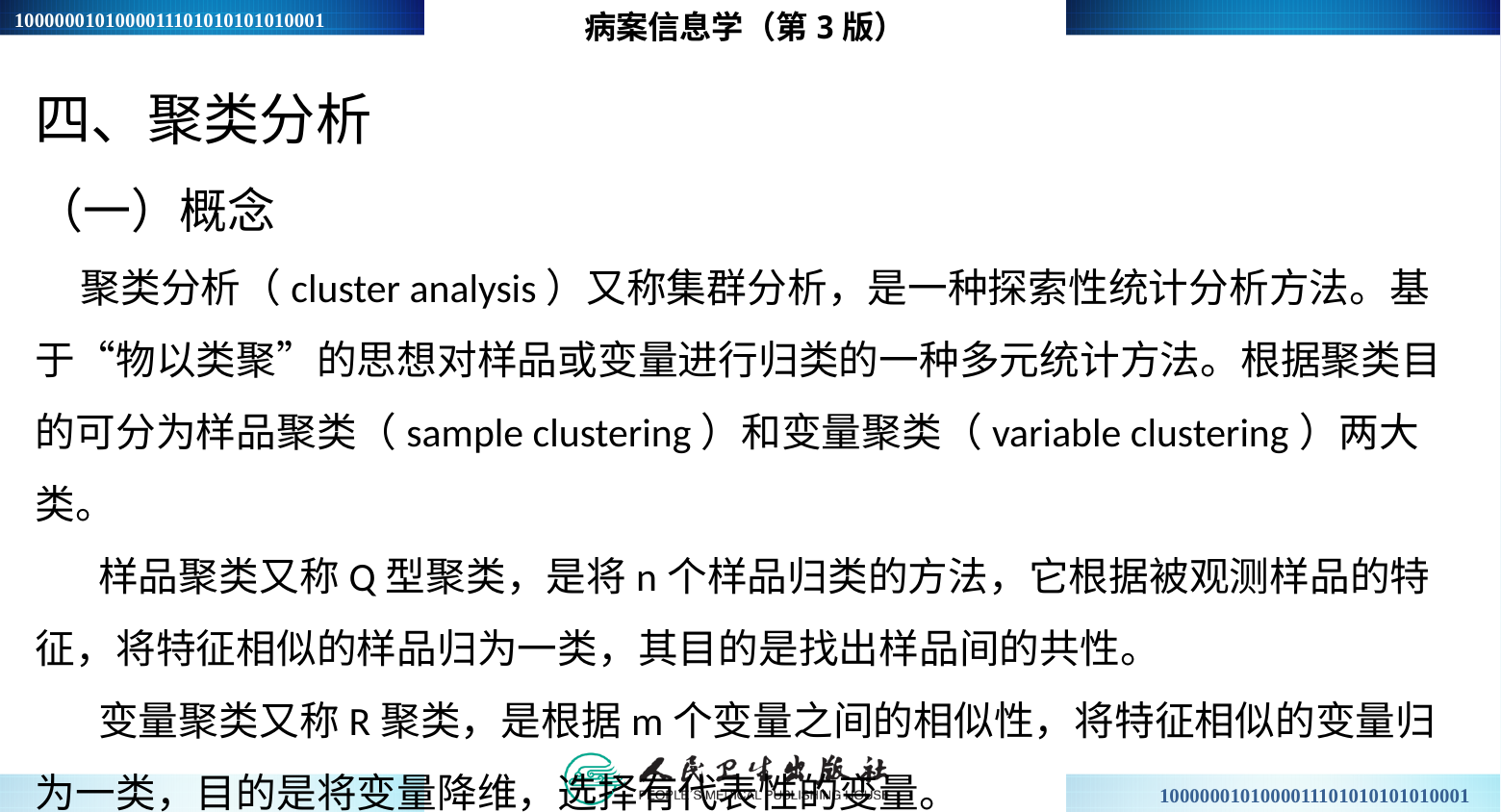

病案信息学（第3版）
四、聚类分析
（一）概念
    聚类分析（cluster analysis）又称集群分析，是一种探索性统计分析方法。基于“物以类聚”的思想对样品或变量进行归类的一种多元统计方法。根据聚类目的可分为样品聚类（sample clustering）和变量聚类（variable clustering）两大类。
      样品聚类又称Q型聚类，是将n个样品归类的方法，它根据被观测样品的特征，将特征相似的样品归为一类，其目的是找出样品间的共性。
      变量聚类又称R聚类，是根据m个变量之间的相似性，将特征相似的变量归为一类，目的是将变量降维，选择有代表性的变量。